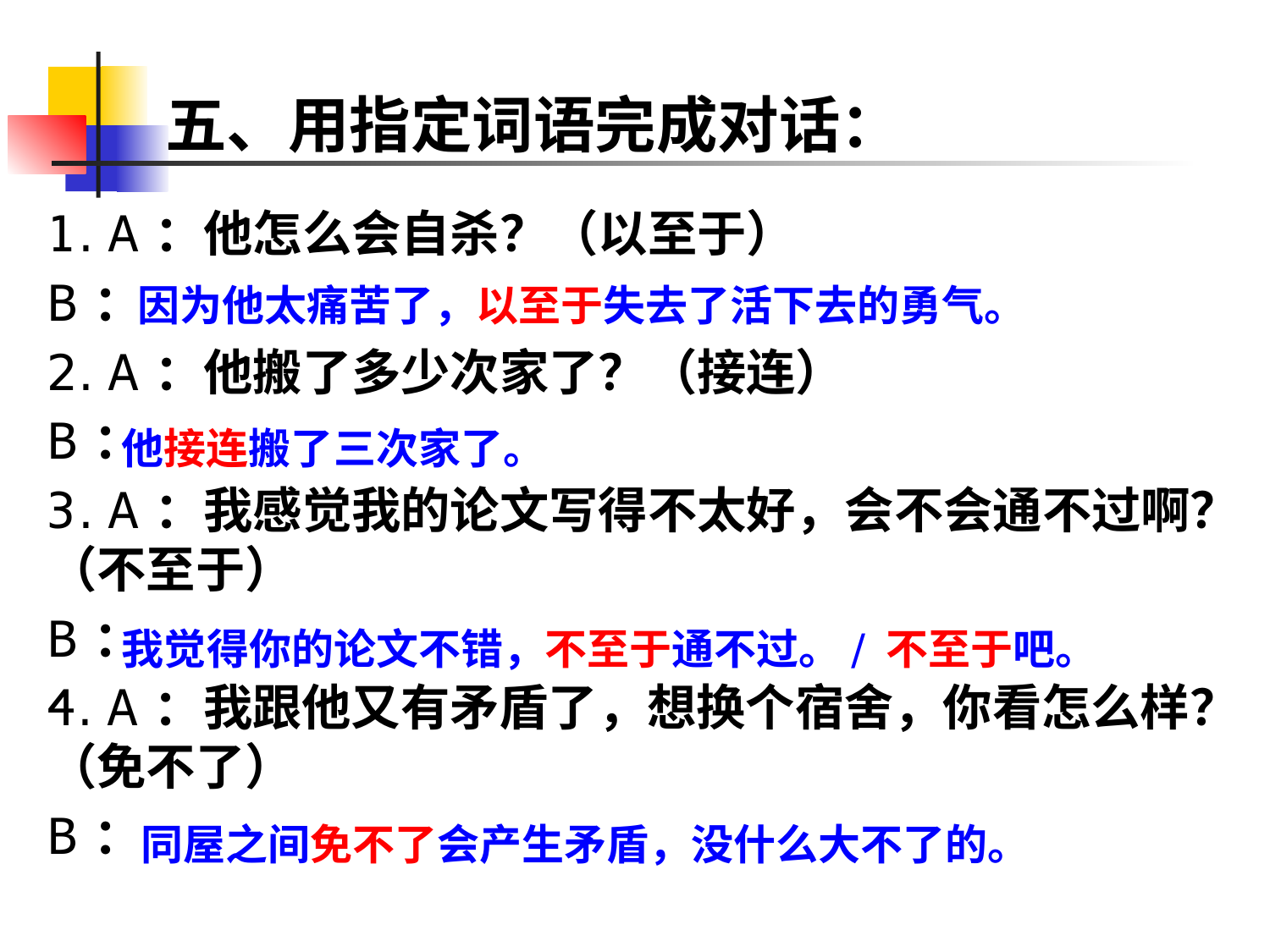

# 五、用指定词语完成对话：
1. A：他怎么会自杀？（以至于）
B：
2. A：他搬了多少次家了？（接连）
B：
3. A：我感觉我的论文写得不太好，会不会通不过啊？（不至于）
B：
4. A：我跟他又有矛盾了，想换个宿舍，你看怎么样？（免不了）
B：

因为他太痛苦了，以至于失去了活下去的勇气。
他接连搬了三次家了。
我觉得你的论文不错，不至于通不过。/不至于吧。
同屋之间免不了会产生矛盾，没什么大不了的。